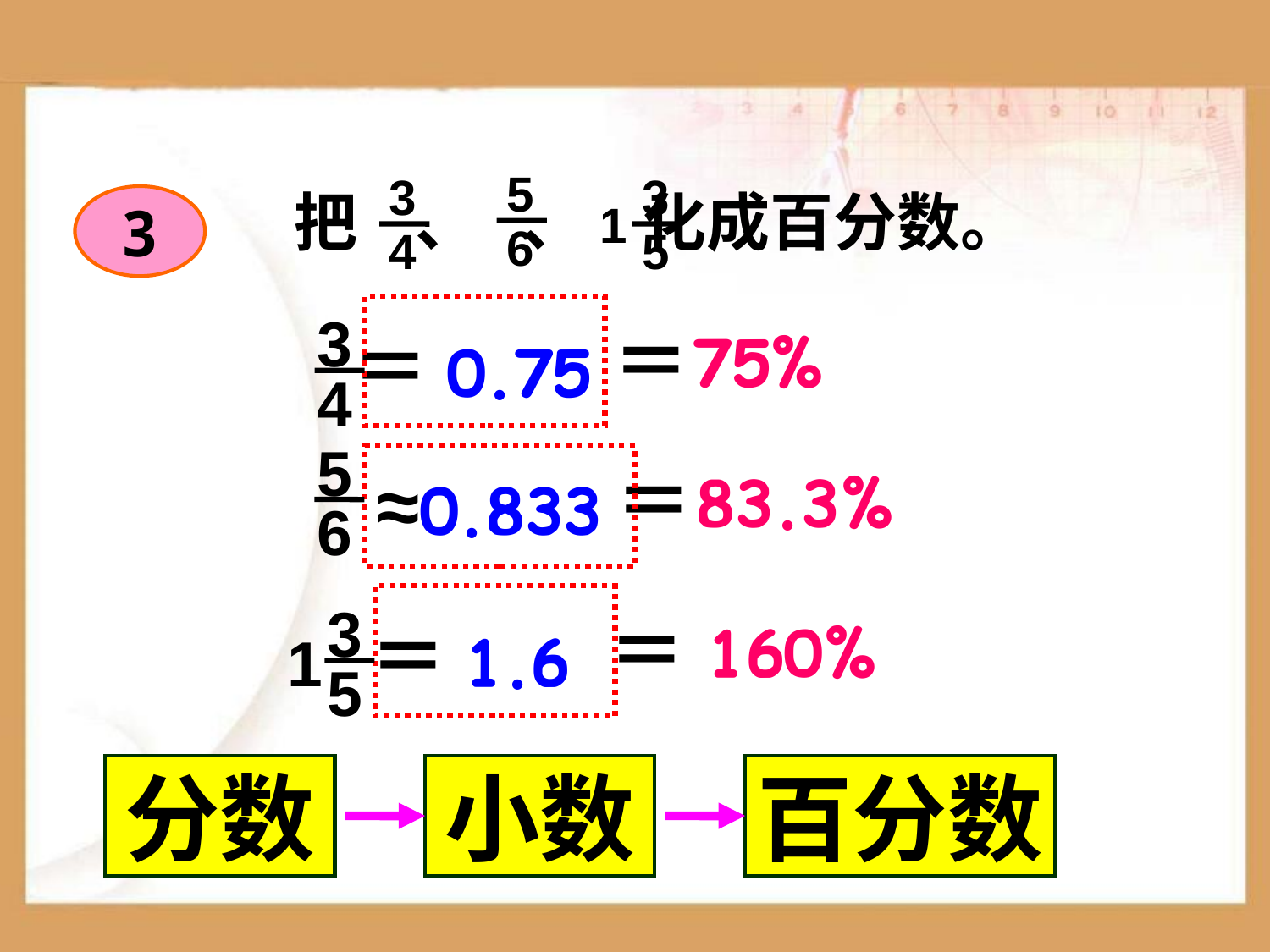

5
6

3
4

3
5

1
把    、   、    化成百分数。
3

3
4

＝
＝0.75
75%
5
6

＝
≈0.833
83.3%

3
5

1
＝
＝1.6
160%
分数
小数
百分数